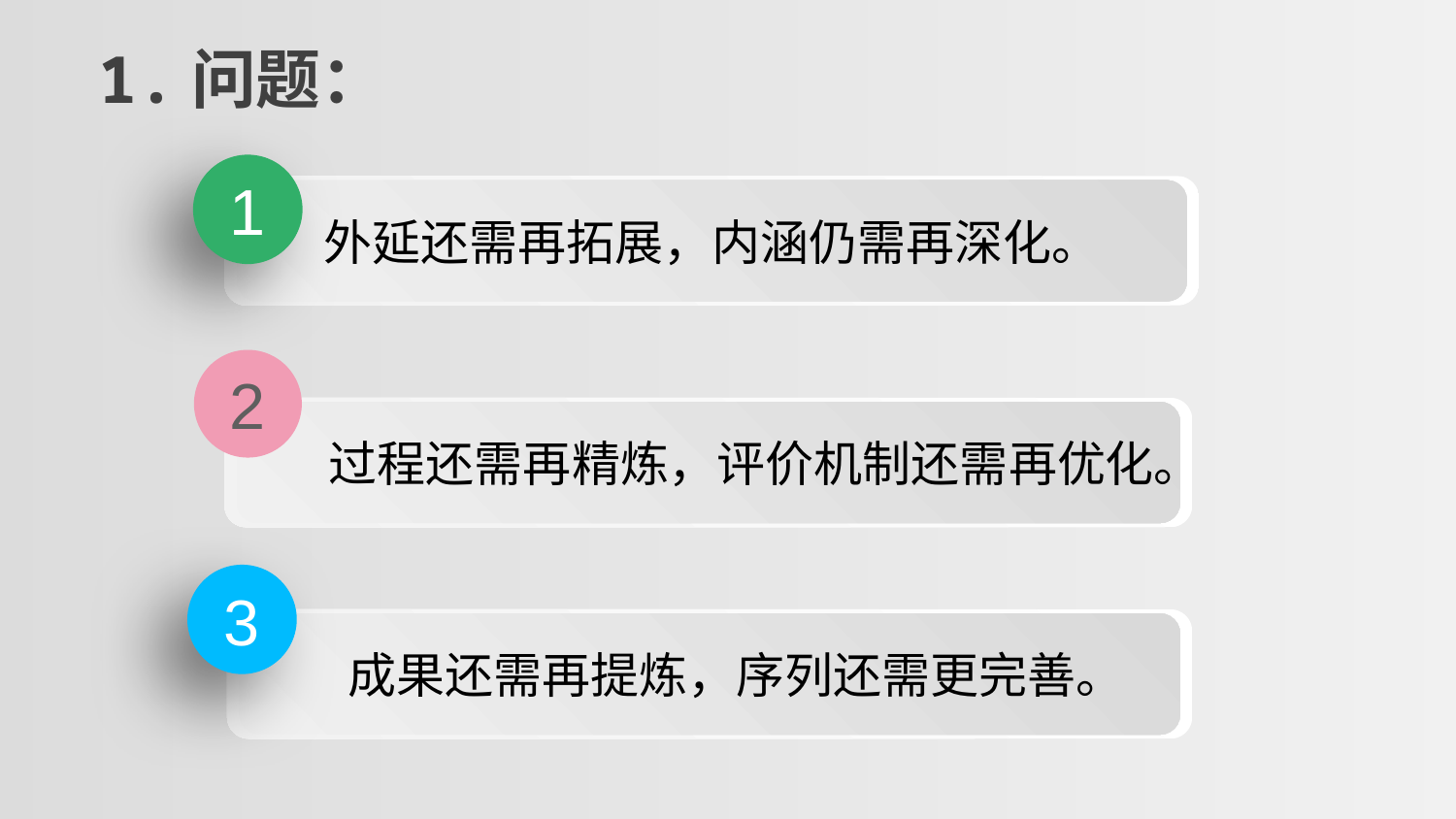

1.问题：
1

外延还需再拓展，内涵仍需再深化。

2

     过程还需再精炼，评价机制还需再优化。
3

       成果还需再提炼，序列还需更完善。